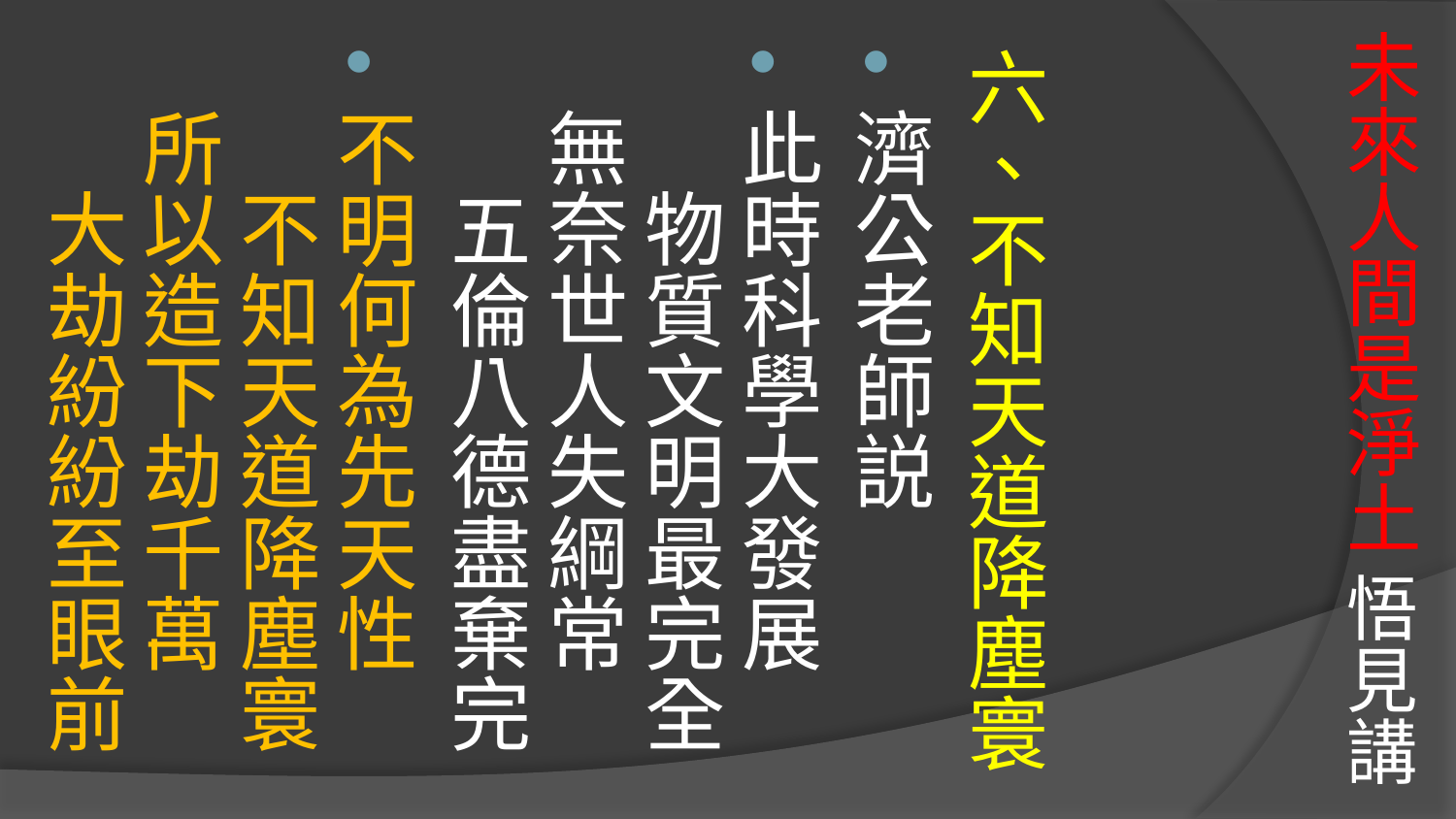

# 未來人間是淨土 悟見講
六、不知天道降塵寰
濟公老師説
此時科學大發展　　物質文明最完全
無奈世人失綱常　　五倫八德盡棄完
不明何為先天性　　不知天道降塵寰
所以造下劫千萬　　大劫紛紛至眼前